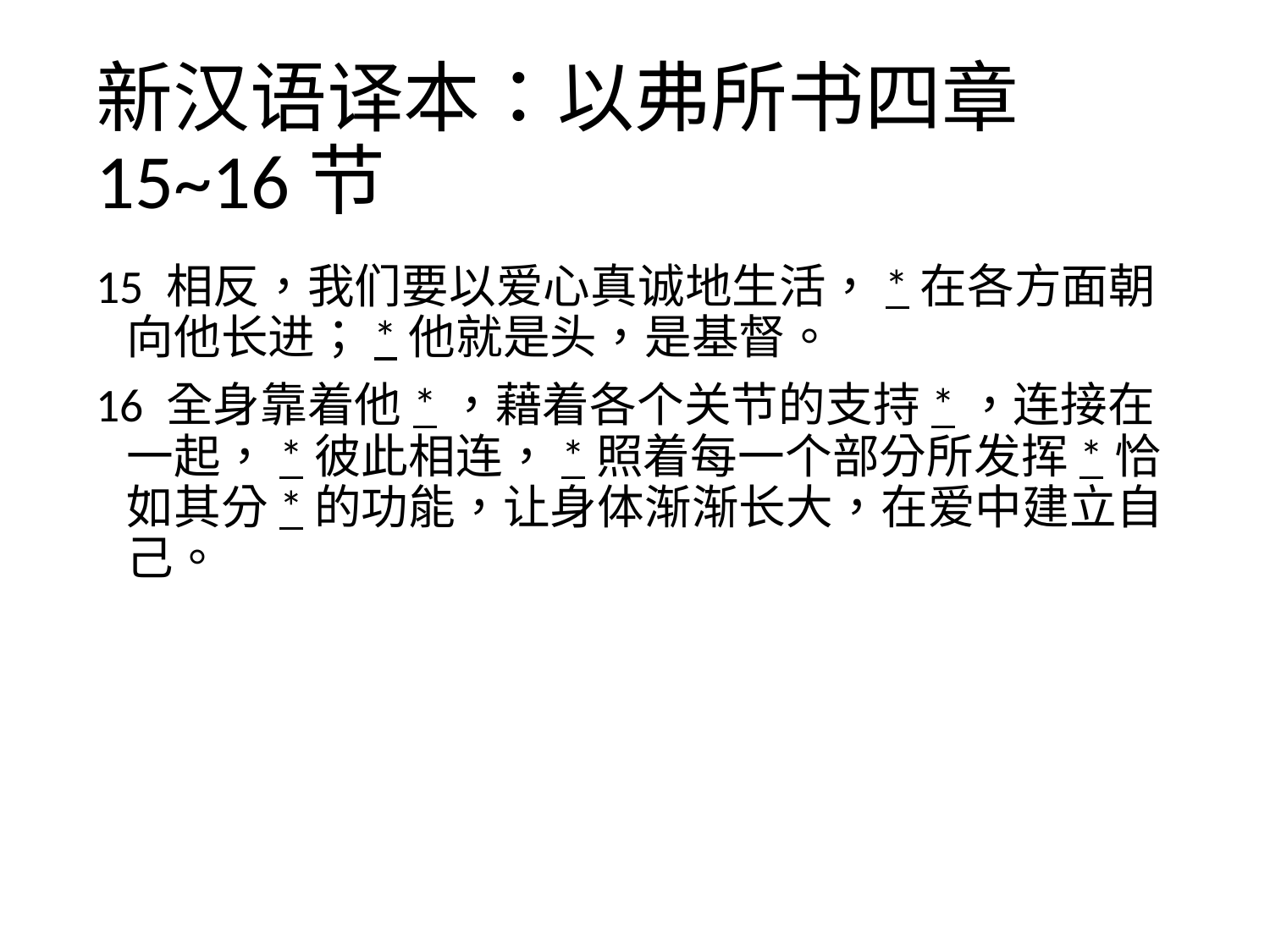

# 新汉语译本：以弗所书四章15~16节
15 相反，我们要以爱心真诚地生活，*在各方面朝向他长进；*他就是头，是基督。
16 全身靠着他*，藉着各个关节的支持*，连接在一起，*彼此相连，*照着每一个部分所发挥*恰如其分*的功能，让身体渐渐长大，在爱中建立自己。